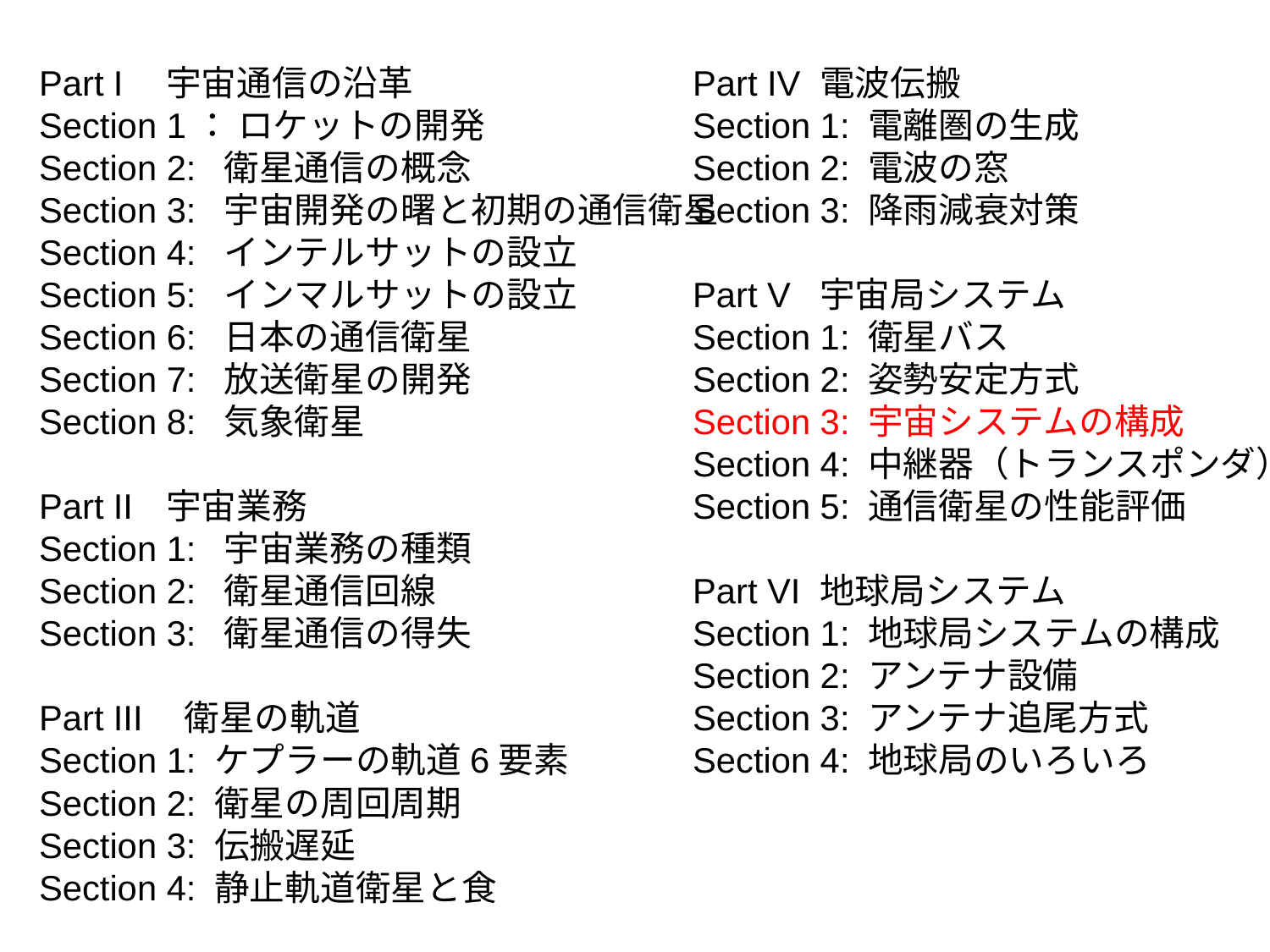

Part I 	宇宙通信の沿革
Section 1： ロケットの開発
Section 2:  衛星通信の概念
Section 3:  宇宙開発の曙と初期の通信衛星
Section 4:  インテルサットの設立
Section 5:  インマルサットの設立
Section 6:  日本の通信衛星
Section 7:  放送衛星の開発
Section 8:  気象衛星

Part II	宇宙業務
Section 1:  宇宙業務の種類
Section 2:  衛星通信回線
Section 3:  衛星通信の得失

Part III	 衛星の軌道
Section 1: ケプラーの軌道6要素
Section 2: 衛星の周回周期
Section 3: 伝搬遅延
Section 4: 静止軌道衛星と食
Part IV	電波伝搬
Section 1: 電離圏の生成
Section 2: 電波の窓
Section 3: 降雨減衰対策

Part V	宇宙局システム
Section 1: 衛星バス
Section 2: 姿勢安定方式
Section 3: 宇宙システムの構成
Section 4: 中継器（トランスポンダ）
Section 5: 通信衛星の性能評価

Part VI	地球局システム
Section 1: 地球局システムの構成
Section 2: アンテナ設備
Section 3: アンテナ追尾方式
Section 4: 地球局のいろいろ